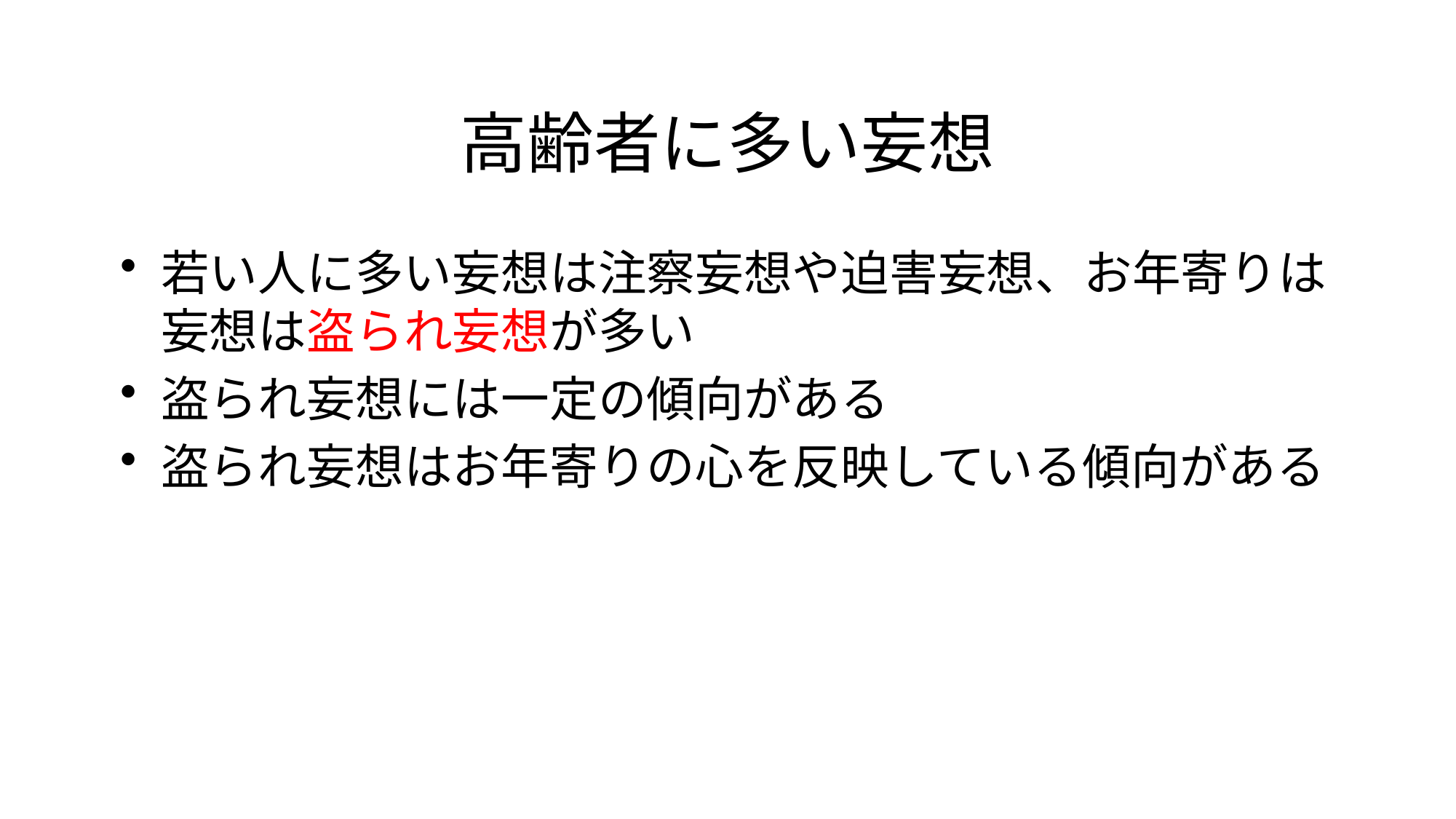

# 高齢者に多い妄想
若い人に多い妄想は注察妄想や迫害妄想、お年寄りは妄想は盗られ妄想が多い
盗られ妄想には一定の傾向がある
盗られ妄想はお年寄りの心を反映している傾向がある